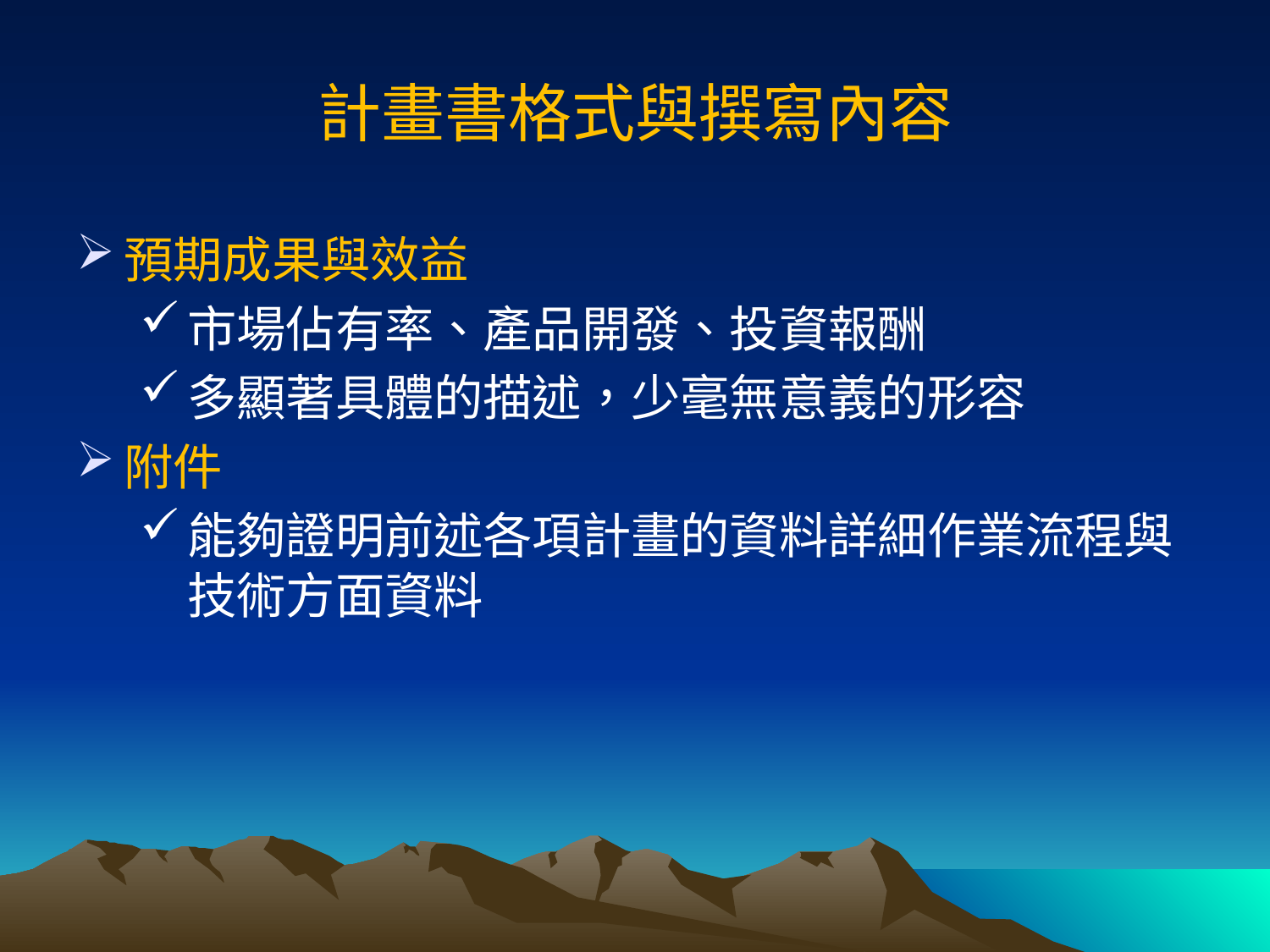

# 計畫書格式與撰寫內容
預期成果與效益
市場佔有率、產品開發、投資報酬
多顯著具體的描述，少毫無意義的形容
附件
能夠證明前述各項計畫的資料詳細作業流程與技術方面資料